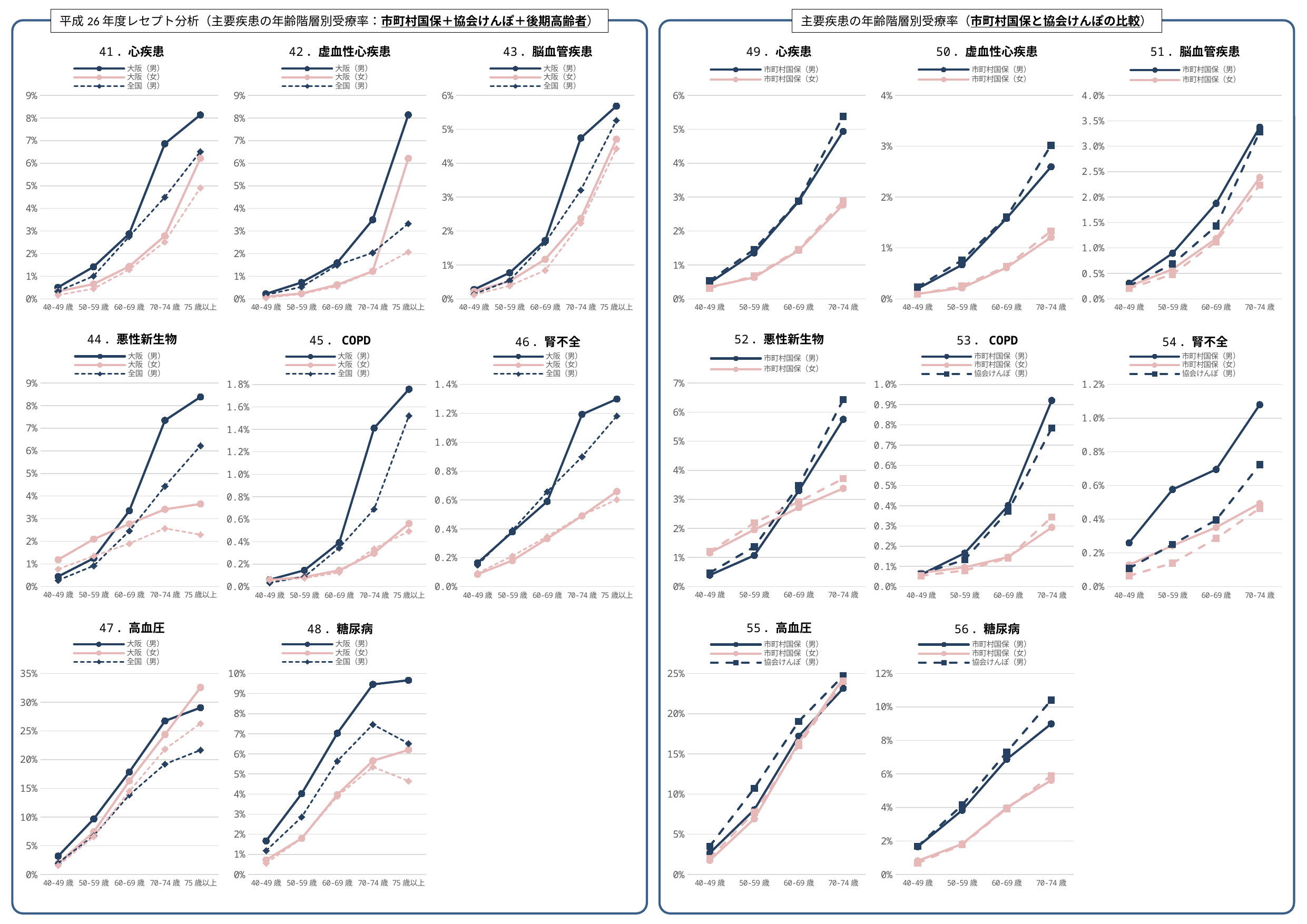

平成26年度レセプト分析（主要疾患の年齢階層別受療率：市町村国保＋協会けんぽ＋後期高齢者）
主要疾患の年齢階層別受療率（市町村国保と協会けんぽの比較）

41．心疾患
42．虚血性心疾患
43．脳血管疾患
49．心疾患
50．虚血性心疾患
51．脳血管疾患

### Chart

| Category | 大阪（男） | 大阪（女） | 全国（男） | 全国（女） |
|---|---|---|---|---|
| 40-49歳 | 0.005072452561743192 | 0.0032573886829795713 | 0.003330271015158475 | 0.0016334150040835376 |
| 50-59歳 | 0.014153672032193159 | 0.006550212029149311 | 0.01006669183339625 | 0.0044932601098352475 |
| 60-69歳 | 0.028773314524738487 | 0.014319869958523766 | 0.02751782531194296 | 0.01292424083219502 |
| 70-74歳 | 0.06860561361479917 | 0.02783400809716599 | 0.044977511244377814 | 0.025201351000259806 |
| 75歳以上 | 0.08138971868673284 | 0.06213938657758882 | 0.06516290726817042 | 0.04912280701754386 |

### Chart

| Category | 大阪（男） | 大阪（女） | 全国（男） | 全国（女） |
|---|---|---|---|---|
| 40-49歳 | 0.002193791547827086 | 0.0009369001204913113 | 0.001722553973357832 | 0.000466690001166725 |
| 50-59歳 | 0.007234029175050302 | 0.002364551385632893 | 0.005285013212533031 | 0.002121817274088867 |
| 60-69歳 | 0.0159091732386653 | 0.006206856334783908 | 0.014928698752228164 | 0.005568981822002732 |
| 70-74歳 | 0.03497574073201752 | 0.012222006544284843 | 0.020389805097451273 | 0.012210963886723825 |
| 75歳以上 | 0.08139255022439935 | 0.06214119416366607 | 0.03329752953813104 | 0.020723684210526314 |

### Chart

| Category | 大阪（男） | 大阪（女） | 全国（男） | 全国（女） |
|---|---|---|---|---|
| 40-49歳 | 0.00274831488972497 | 0.0021761738740018236 | 0.0013780431786862655 | 0.0011667250029168126 |
| 50-59歳 | 0.007677313883299799 | 0.0052205132059327695 | 0.005410846860450485 | 0.0038691962056914627 |
| 60-69歳 | 0.017198357515305067 | 0.011661090336547924 | 0.016599821746880572 | 0.008406010297362614 |
| 70-74歳 | 0.04744857102481107 | 0.023677971271698742 | 0.032083958020989505 | 0.022343465835281892 |
| 75歳以上 | 0.056871434032251214 | 0.04710207800095441 | 0.05263157894736842 | 0.04429824561403509 |

### Chart

| Category | 市町村国保（男） | 市町村国保（女） | 協会けんぽ（男） | 協会けんぽ（女） |
|---|---|---|---|---|
| 40-49歳 | 0.004700711394284893 | 0.0034677216864935296 | 0.005289782772322288 | 0.0031502107632777406 |
| 50-59歳 | 0.013542756302252601 | 0.006295069472943659 | 0.014550394872619226 | 0.006716407223359922 |
| 60-69歳 | 0.028703380854325243 | 0.014233953123155643 | 0.028901943938578076 | 0.014530387435081674 |
| 70-74歳 | 0.04937918353370515 | 0.0277071871879711 | 0.0537776193870278 | 0.028812177222071213 |

### Chart

| Category | 市町村国保（男） | 市町村国保（女） | 協会けんぽ（男） | 協会けんぽ（女） |
|---|---|---|---|---|
| 40-49歳 | 0.0019760952358140313 | 0.0009772053284834994 | 0.0023210628577430025 | 0.0009163620771334811 |
| 50-59歳 | 0.006683541877939521 | 0.002139883918625784 | 0.007591510368323074 | 0.0025108956641700917 |
| 60-69歳 | 0.015812187917343738 | 0.0061354573494618965 | 0.016087558914104898 | 0.006381801491392427 |
| 70-74歳 | 0.025958430861168832 | 0.01207980108463692 | 0.030185317177476835 | 0.01331883664039141 |

### Chart

| Category | 市町村国保（男） | 市町村国保（女） | 協会けんぽ（男） | 協会けんぽ（女） |
|---|---|---|---|---|
| 40-49歳 | 0.003065941699202376 | 0.0024294410249798113 | 0.002562621435698157 | 0.002047118300615173 |
| 50-59歳 | 0.008959299865051545 | 0.005840710558714897 | 0.006844804430455232 | 0.004816527994577229 |
| 60-69歳 | 0.018772655802845997 | 0.011832117874683733 | 0.014302741358760428 | 0.011242030607497202 |
| 70-74歳 | 0.03376378484616792 | 0.02385026528574505 | 0.032822523164647184 | 0.022349068285464044 |
44．悪性新生物
52．悪性新生物
45．COPD
53．COPD
46．腎不全
54．腎不全

### Chart

| Category | 大阪（男） | 大阪（女） | 全国（男） | 全国（女） |
|---|---|---|---|---|
| 40-49歳 | 0.004420721940787511 | 0.011861292967980466 | 0.002756086357372531 | 0.0077003850192509625 |
| 50-59歳 | 0.012496856136820925 | 0.020962991012970344 | 0.009185856297974079 | 0.01347978032950574 |
| 60-69歳 | 0.03355501620536599 | 0.027724930204757012 | 0.02462121212121212 | 0.019018598297782914 |
| 70-74歳 | 0.0735012079163947 | 0.03414605401807997 | 0.044377811094452775 | 0.025720966484801246 |
| 75歳以上 | 0.08387580875794601 | 0.03652769944904776 | 0.06229860365198711 | 0.022916666666666665 |

### Chart

| Category | 市町村国保（男） | 市町村国保（女） | 協会けんぽ（男） | 協会けんぽ（女） |
|---|---|---|---|---|
| 40-49歳 | 0.0039042851325780258 | 0.011624671720084962 | 0.004722645241471057 | 0.011981866404783064 |
| 50-59歳 | 0.01068408486581013 | 0.019537433311836782 | 0.013674052487204883 | 0.021891573224114145 |
| 60-69歳 | 0.032930271113070134 | 0.027130987267193908 | 0.03470411355069789 | 0.02918023716409089 |
| 70-74歳 | 0.0575222691815167 | 0.03375687687217339 | 0.0643264433357092 | 0.037147775663676726 |

### Chart

| Category | 大阪（男） | 大阪（女） | 全国（男） | 全国（女） |
|---|---|---|---|---|
| 40-49歳 | 0.0006163825194801178 | 0.0005910030099920741 | 0.00034451079467156636 | 0.0005833625014584063 |
| 50-59歳 | 0.0014587525150905434 | 0.0008585229358593757 | 0.0008808355354221719 | 0.0007488766849725411 |
| 60-69歳 | 0.0039144322581607495 | 0.0014505747629148535 | 0.0034536541889483067 | 0.0012609015446043922 |
| 70-74歳 | 0.014111424399238239 | 0.0029879097110531863 | 0.006896551724137931 | 0.0033775006495193557 |
| 75歳以上 | 0.017569691220817463 | 0.005608939597703643 | 0.015216612960973864 | 0.004934210526315789 |

### Chart

| Category | 大阪（男） | 大阪（女） | 全国（男） | 全国（女） |
|---|---|---|---|---|
| 40-49歳 | 0.0016414774622714248 | 0.0008590160028954567 | 0.0014928801102434544 | 0.00093338000233345 |
| 50-59歳 | 0.0037883551307847083 | 0.0018066560098050834 | 0.003900843085441047 | 0.002121817274088867 |
| 60-69歳 | 0.005898284426014673 | 0.003323930109995845 | 0.006573083778966132 | 0.0034674792476620782 |
| 70-74歳 | 0.011931118483476107 | 0.004897814874383007 | 0.008995502248875561 | 0.004936347103143674 |
| 75歳以上 | 0.012988263276372234 | 0.006585036079418102 | 0.011815252416756176 | 0.006030701754385965 |

### Chart

| Category | 市町村国保（男） | 市町村国保（女） | 協会けんぽ（男） | 協会けんぽ（女） |
|---|---|---|---|---|
| 40-49歳 | 0.0005988167381254641 | 0.0006854009595613434 | 0.000626651963101052 | 0.0005429013060753077 |
| 50-59歳 | 0.0016529189590603116 | 0.000952688045963534 | 0.001332662680778026 | 0.0007971855055444968 |
| 60-69歳 | 0.004006499871713059 | 0.0014626560808002013 | 0.003745091751722803 | 0.0014209725488223532 |
| 70-74歳 | 0.009207878529178608 | 0.002928911251639681 | 0.007840342124019958 | 0.003442964573706623 |

### Chart

| Category | 市町村国保（男） | 市町村国保（女） | 協会けんぽ（男） | 協会けんぽ（女） |
|---|---|---|---|---|
| 40-49歳 | 0.0025928764760832597 | 0.0012893681417490619 | 0.0010852631763202576 | 0.0006397244689422415 |
| 50-59歳 | 0.005765253567350459 | 0.002433018701999179 | 0.0025045761665983914 | 0.0013986548091289674 |
| 60-69歳 | 0.006957099530930311 | 0.0035155067205197817 | 0.003950799537762504 | 0.002854520075952869 |
| 70-74歳 | 0.01079803177492061 | 0.004929811852692993 | 0.0072344975053456875 | 0.004651022318866842 |
47．高血圧
55．高血圧
48．糖尿病
56．糖尿病

### Chart

| Category | 大阪（男） | 大阪（女） | 全国（男） | 全国（女） |
|---|---|---|---|---|
| 40-49歳 | 0.031981194810015004 | 0.0191778186033087 | 0.01986678915939366 | 0.015517442538793606 |
| 50-59歳 | 0.09664864185110664 | 0.07410758419739669 | 0.06757266893167233 | 0.06602596105841238 |
| 60-69歳 | 0.17857013482097386 | 0.16305298607010868 | 0.13848039215686275 | 0.14500367762950508 |
| 70-74歳 | 0.26731122521079653 | 0.24352157395596472 | 0.19220389805097451 | 0.2182385035074045 |
| 75歳以上 | 0.29051010151062534 | 0.3256782062961838 | 0.21661296097386323 | 0.2629385964912281 |

### Chart

| Category | 大阪（男） | 大阪（女） | 全国（男） | 全国（女） |
|---|---|---|---|---|
| 40-49歳 | 0.016695350178176523 | 0.007224897261686054 | 0.011828203950390446 | 0.0056002800140007 |
| 50-59歳 | 0.04024144869215292 | 0.017942262164576245 | 0.02856423807726186 | 0.01797304043934099 |
| 60-69歳 | 0.07026587028462206 | 0.03969217199880455 | 0.056372549019607844 | 0.038877797625302093 |
| 70-74歳 | 0.09457918077024018 | 0.05657270811380401 | 0.07466266866566716 | 0.05352039490776825 |
| 75歳以上 | 0.09663471748332932 | 0.06197128107240467 | 0.06516290726817042 | 0.04649122807017544 |

### Chart

| Category | 市町村国保（男） | 市町村国保（女） | 協会けんぽ（男） | 協会けんぽ（女） |
|---|---|---|---|---|
| 40-49歳 | 0.02664734484658315 | 0.017562551320245114 | 0.03509951163157066 | 0.020000899072226623 |
| 50-59歳 | 0.08041011554462482 | 0.06916515213695257 | 0.10719378574725041 | 0.07732699403781619 |
| 60-69歳 | 0.17212160286310138 | 0.16418699416477206 | 0.19043095781175318 | 0.1602743860266841 |
| 70-74歳 | 0.23154319916317598 | 0.24392975311784168 | 0.24707769066286528 | 0.2403732898432545 |

### Chart

| Category | 市町村国保（男） | 市町村国保（女） | 協会けんぽ（男） | 協会けんぽ（女） |
|---|---|---|---|---|
| 40-49歳 | 0.0165812354786941 | 0.008095874700561214 | 0.016762064800714172 | 0.0067810793707877605 |
| 50-59歳 | 0.03836049603539003 | 0.018232983525825173 | 0.04146292138327275 | 0.01775289158754481 |
| 60-69歳 | 0.06876180075393248 | 0.03983556666375846 | 0.07303231427309524 | 0.039340819637086126 |
| 70-74歳 | 0.08992574594135665 | 0.05626015623470446 | 0.10406272273699216 | 0.058983419407447675 |